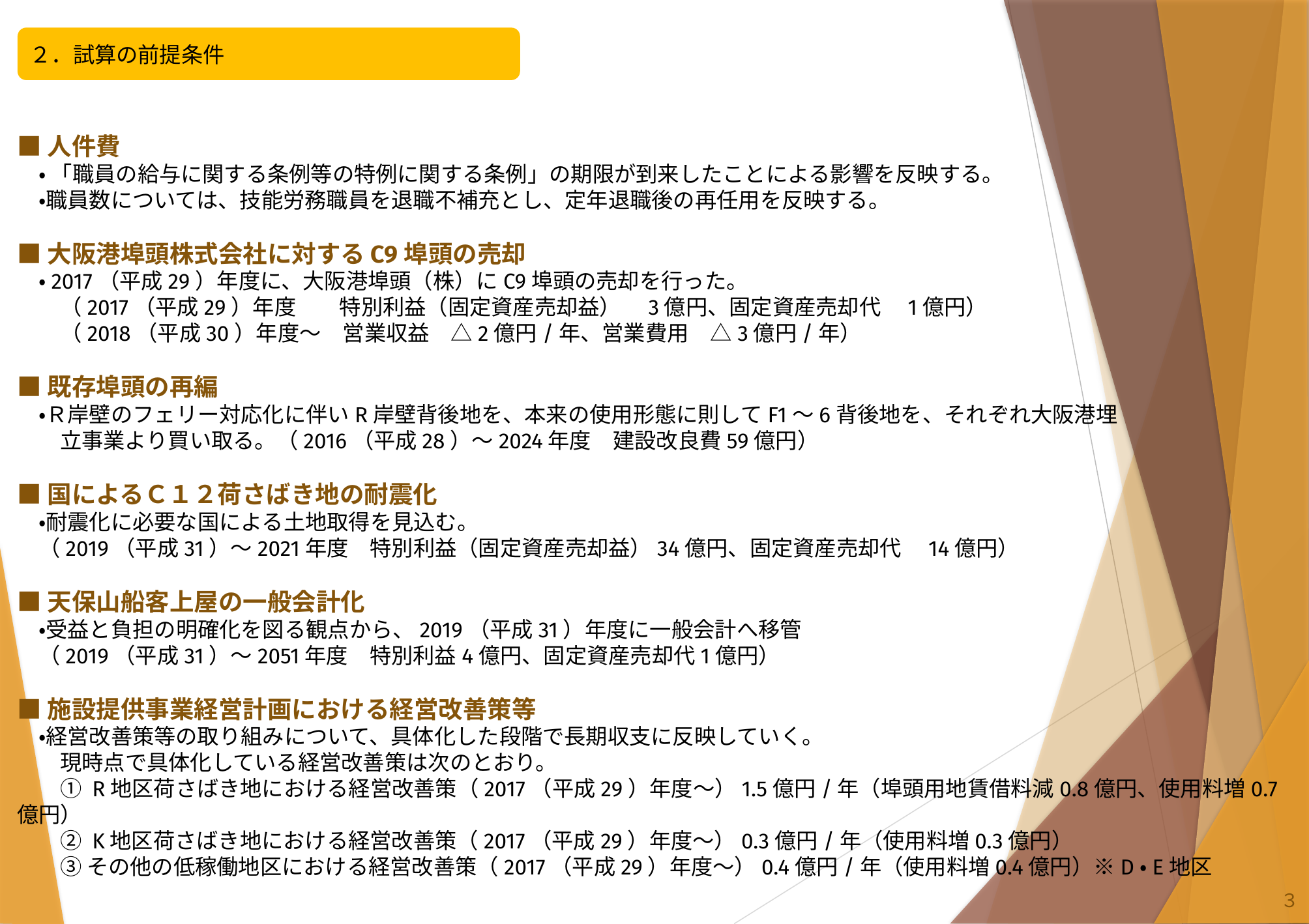

２．試算の前提条件
■人件費
　・ 「職員の給与に関する条例等の特例に関する条例」の期限が到来したことによる影響を反映する。
　・職員数については、技能労務職員を退職不補充とし、定年退職後の再任用を反映する。

■大阪港埠頭株式会社に対するC9埠頭の売却
　・2017（平成29）年度に、大阪港埠頭（株）にC9埠頭の売却を行った。
　　（2017（平成29）年度　　特別利益（固定資産売却益）　3億円、固定資産売却代　1億円）
　　（2018（平成30）年度～　営業収益　△2億円/年、営業費用　△3億円/年）

■既存埠頭の再編
　・Ｒ岸壁のフェリー対応化に伴いR岸壁背後地を、本来の使用形態に則してF1～6背後地を、それぞれ大阪港埋
　　立事業より買い取る。（2016（平成28）～2024年度　建設改良費59億円）

■国によるＣ１２荷さばき地の耐震化
　・耐震化に必要な国による土地取得を見込む。
　（2019（平成31）～2021年度　特別利益（固定資産売却益）34億円、固定資産売却代　14億円）

■天保山船客上屋の一般会計化
　・受益と負担の明確化を図る観点から、2019（平成31）年度に一般会計へ移管
　（2019（平成31）～2051年度　特別利益4億円、固定資産売却代1億円）

■施設提供事業経営計画における経営改善策等
　・経営改善策等の取り組みについて、具体化した段階で長期収支に反映していく。
　　現時点で具体化している経営改善策は次のとおり。
　　① R地区荷さばき地における経営改善策（2017（平成29）年度～）1.5億円/年（埠頭用地賃借料減0.8億円、使用料増0.7億円）
　　② K地区荷さばき地における経営改善策（2017（平成29）年度～）0.3億円/年（使用料増0.3億円）
　　③ その他の低稼働地区における経営改善策（2017（平成29）年度～）0.4億円/年（使用料増0.4億円）※D・E地区
３